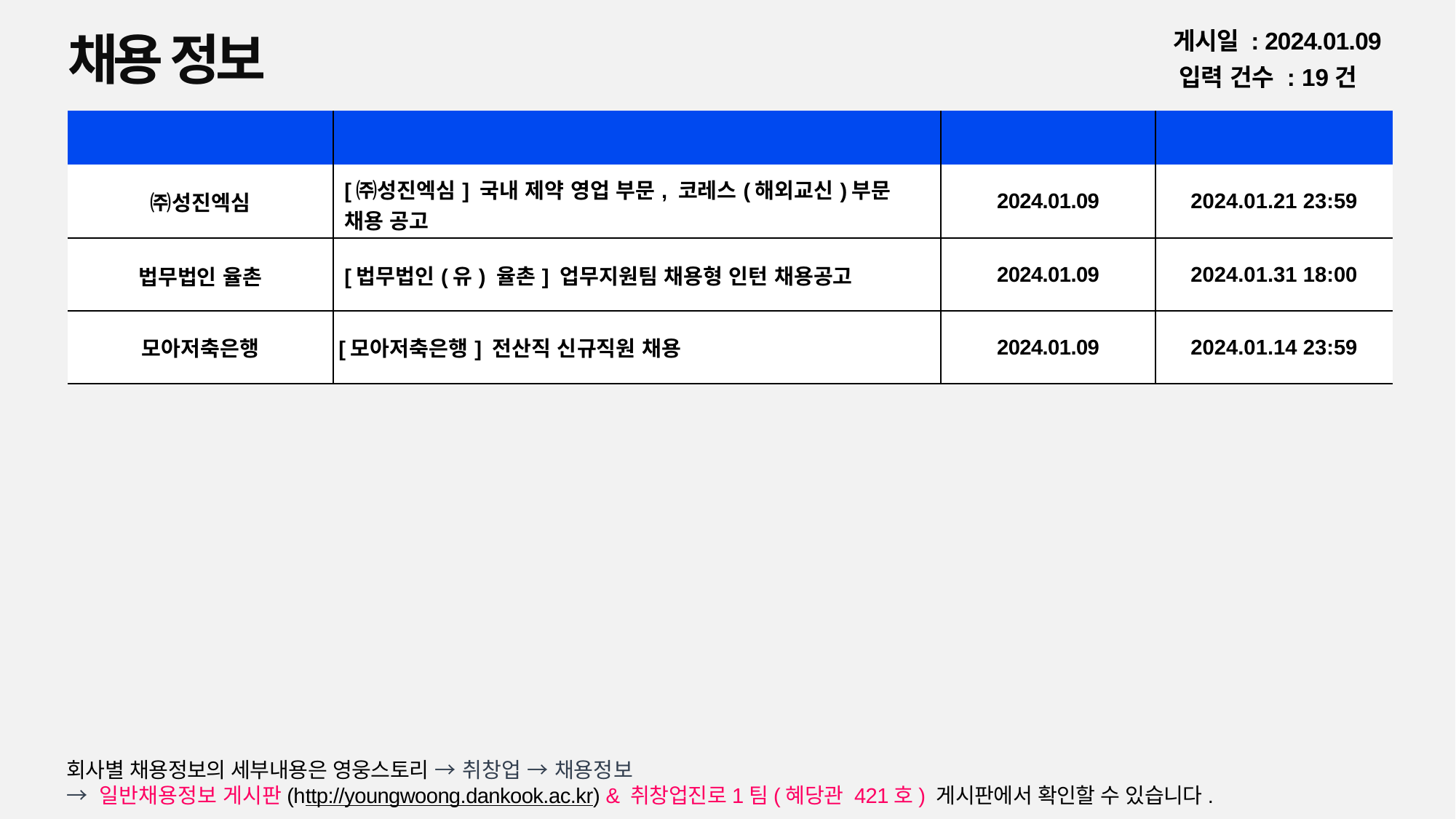

채용 정보
게시일 : 2024.01.09
입력 건수 : 19건
| 회사명 | 공고명 | 등록일 | 마감일 |
| --- | --- | --- | --- |
| ㈜성진엑심 | [㈜성진엑심] 국내 제약 영업 부문, 코레스(해외교신)부문 채용 공고 | 2024.01.09 | 2024.01.21 23:59 |
| 법무법인 율촌 | [법무법인(유) 율촌] 업무지원팀 채용형 인턴 채용공고 | 2024.01.09 | 2024.01.31 18:00 |
| 모아저축은행 | [모아저축은행] 전산직 신규직원 채용 | 2024.01.09 | 2024.01.14 23:59 |
회사별 채용정보의 세부내용은 영웅스토리 → 취창업 → 채용정보
→ 일반채용정보 게시판(http://youngwoong.dankook.ac.kr) & 취창업진로1팀(혜당관 421호) 게시판에서 확인할 수 있습니다.